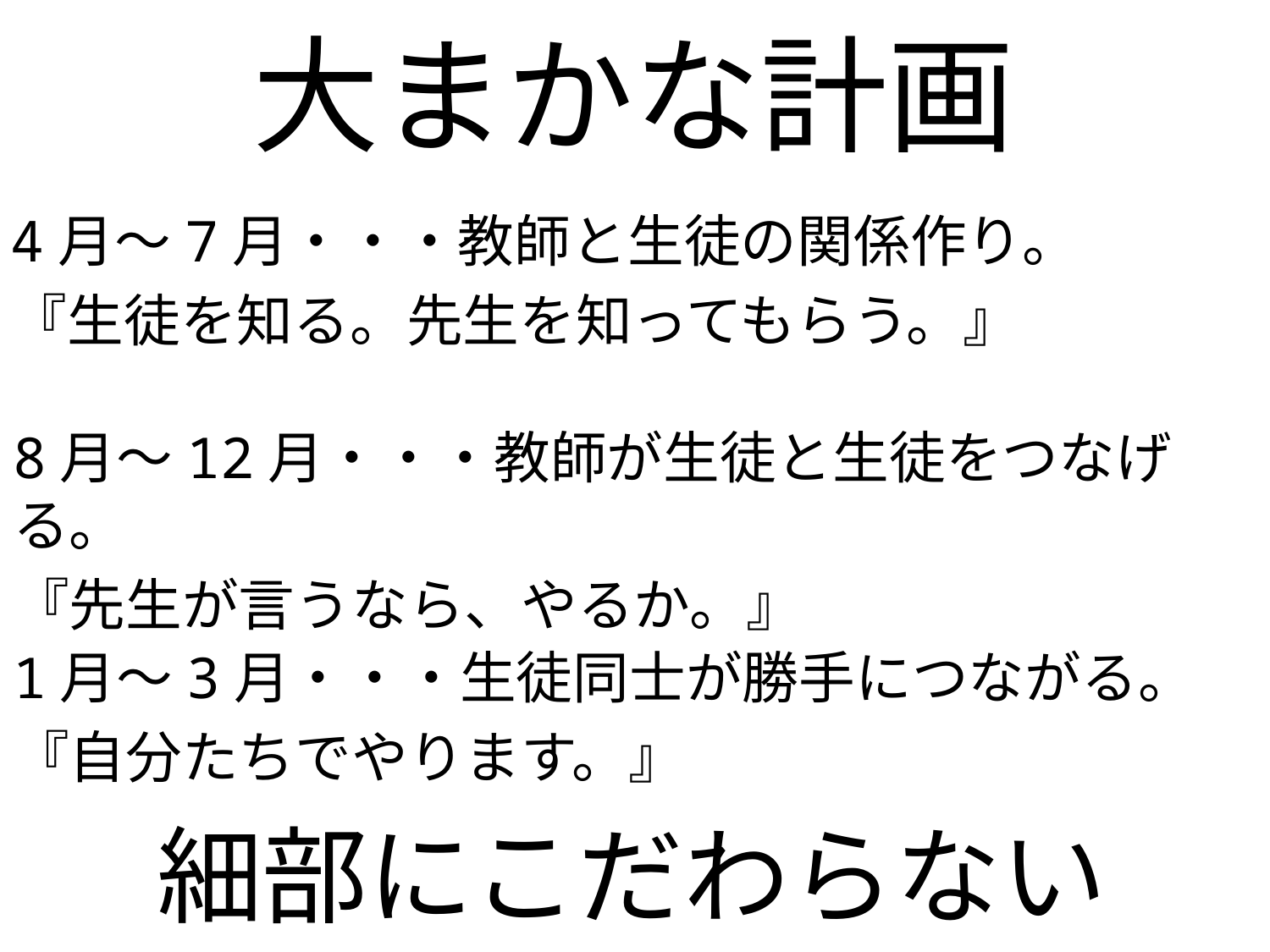

# 大まかな計画
4月～7月・・・教師と生徒の関係作り。
『生徒を知る。先生を知ってもらう。』
8月～12月・・・教師が生徒と生徒をつなげる。
『先生が言うなら、やるか。』
1月～3月・・・生徒同士が勝手につながる。
『自分たちでやります。』
細部にこだわらない